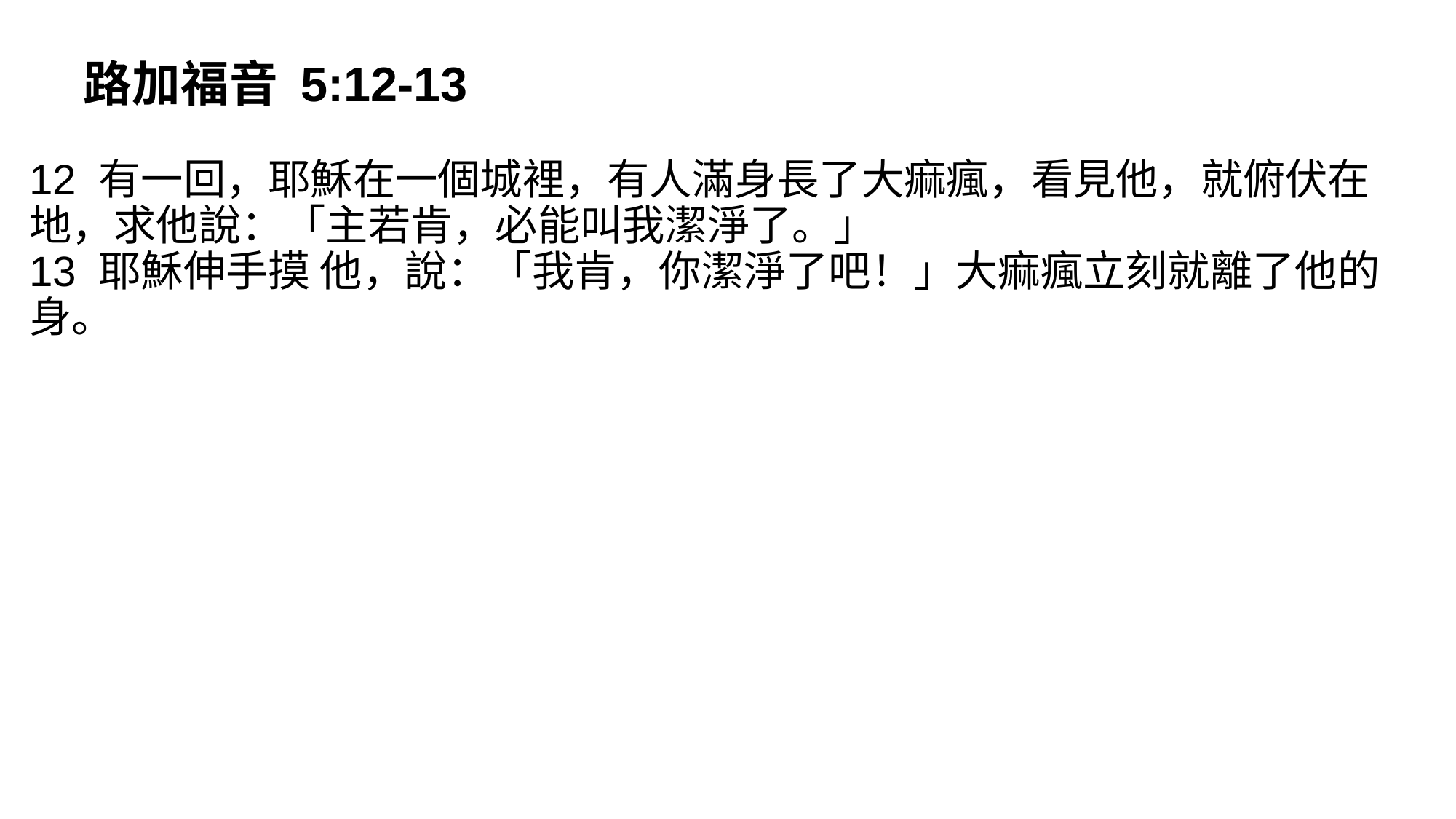

# 路加福音 5:12-13
12 有一回，耶穌在一個城裡，有人滿身長了大痲瘋，看見他，就俯伏在地，求他說：「主若肯，必能叫我潔淨了。」
13 耶穌伸手摸 他，說：「我肯，你潔淨了吧！」大痲瘋立刻就離了他的身。